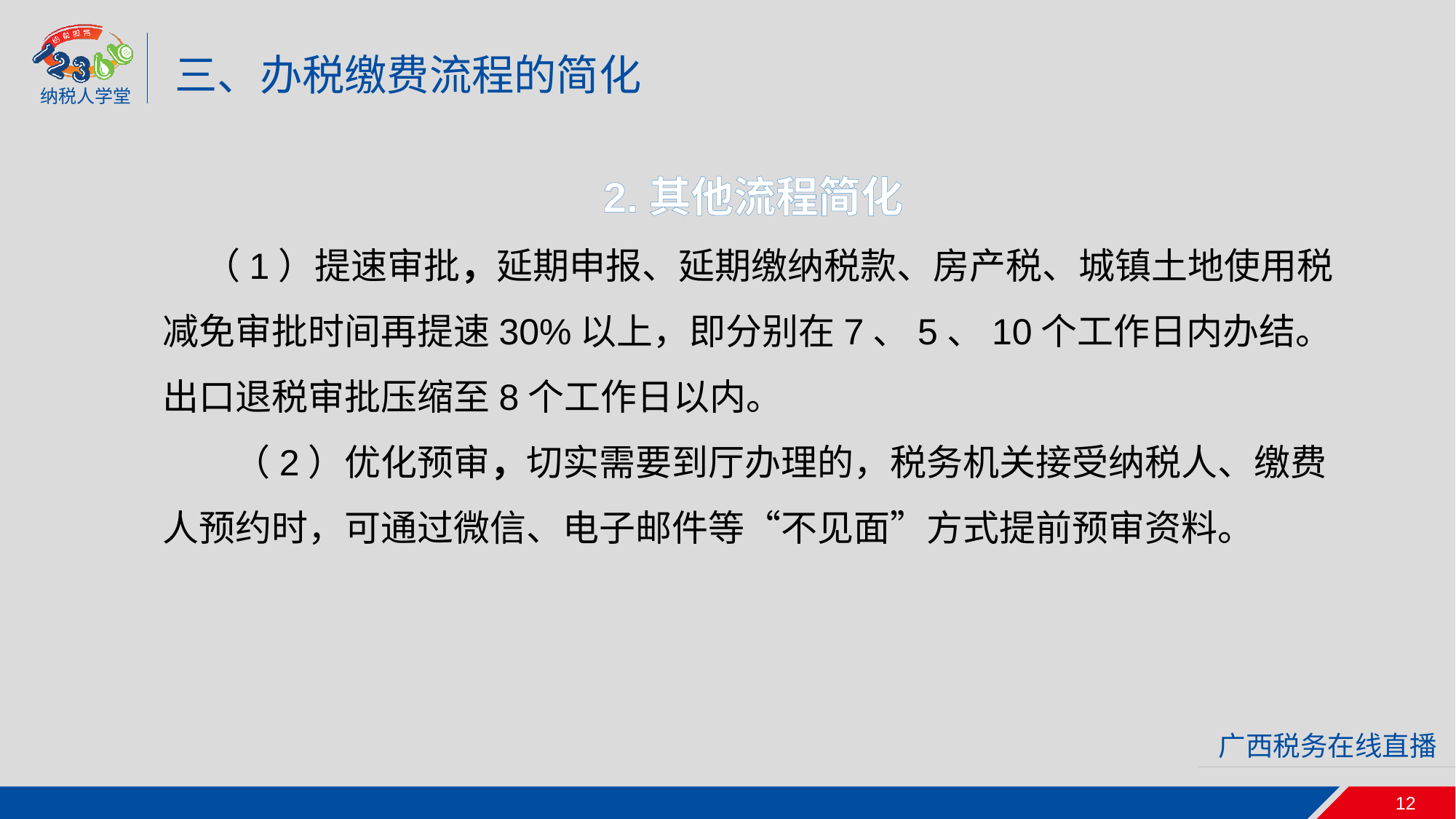

三、办税缴费流程的简化
2.其他流程简化
    （1）提速审批，延期申报、延期缴纳税款、房产税、城镇土地使用税减免审批时间再提速30%以上，即分别在7、5、10个工作日内办结。出口退税审批压缩至8个工作日以内。
 （2）优化预审，切实需要到厅办理的，税务机关接受纳税人、缴费人预约时，可通过微信、电子邮件等“不见面”方式提前预审资料。